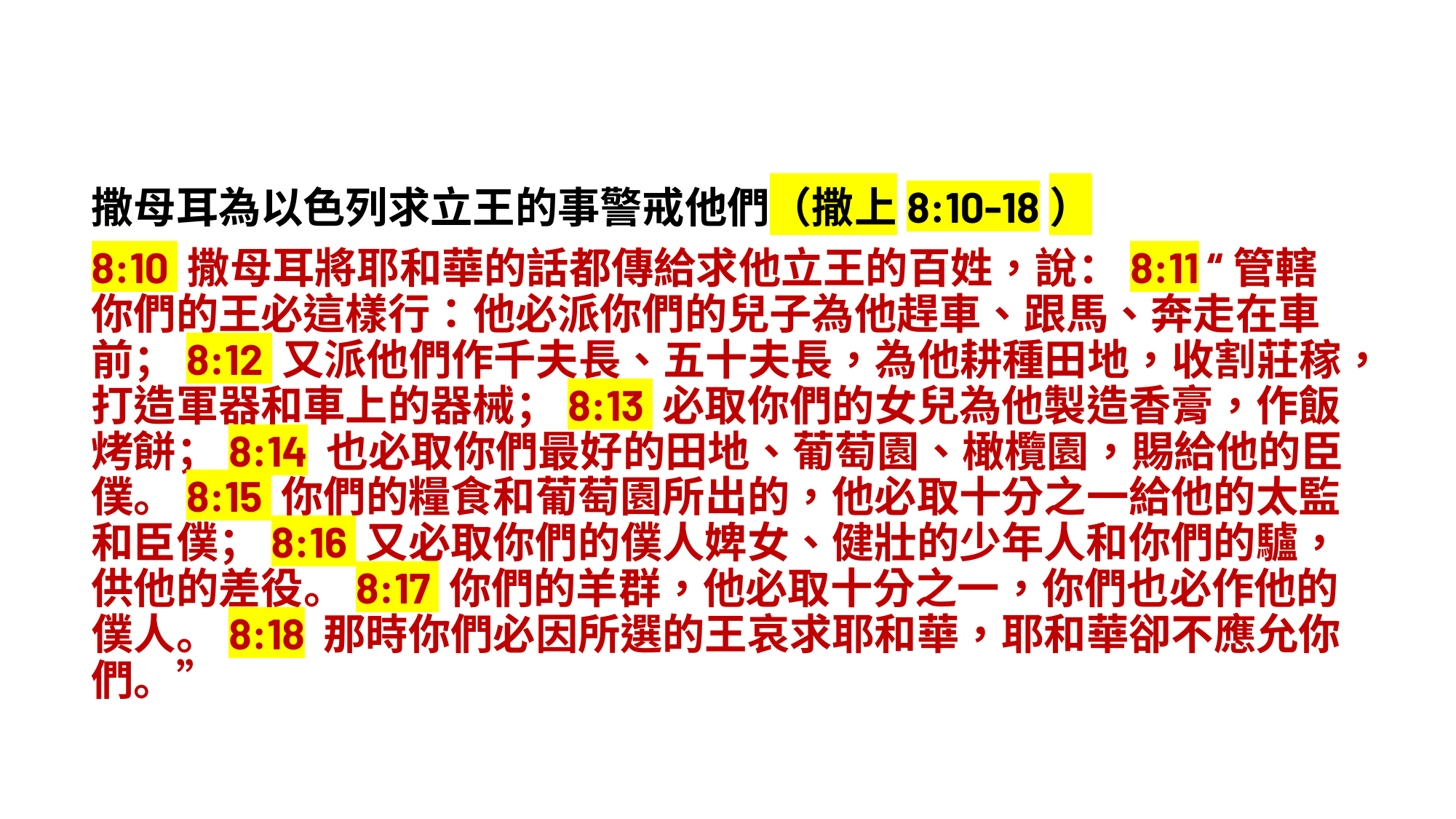

撒母耳為以色列求立王的事警戒他們（撒上8:10-18）
8:10 撒母耳將耶和華的話都傳給求他立王的百姓，說：8:11 “管轄你們的王必這樣行：他必派你們的兒子為他趕車、跟馬、奔走在車前；8:12 又派他們作千夫長、五十夫長，為他耕種田地，收割莊稼，打造軍器和車上的器械；8:13 必取你們的女兒為他製造香膏，作飯烤餅；8:14 也必取你們最好的田地、葡萄園、橄欖園，賜給他的臣僕。8:15 你們的糧食和葡萄園所出的，他必取十分之一給他的太監和臣僕；8:16 又必取你們的僕人婢女、健壯的少年人和你們的驢，供他的差役。8:17 你們的羊群，他必取十分之一，你們也必作他的僕人。8:18 那時你們必因所選的王哀求耶和華，耶和華卻不應允你們。”